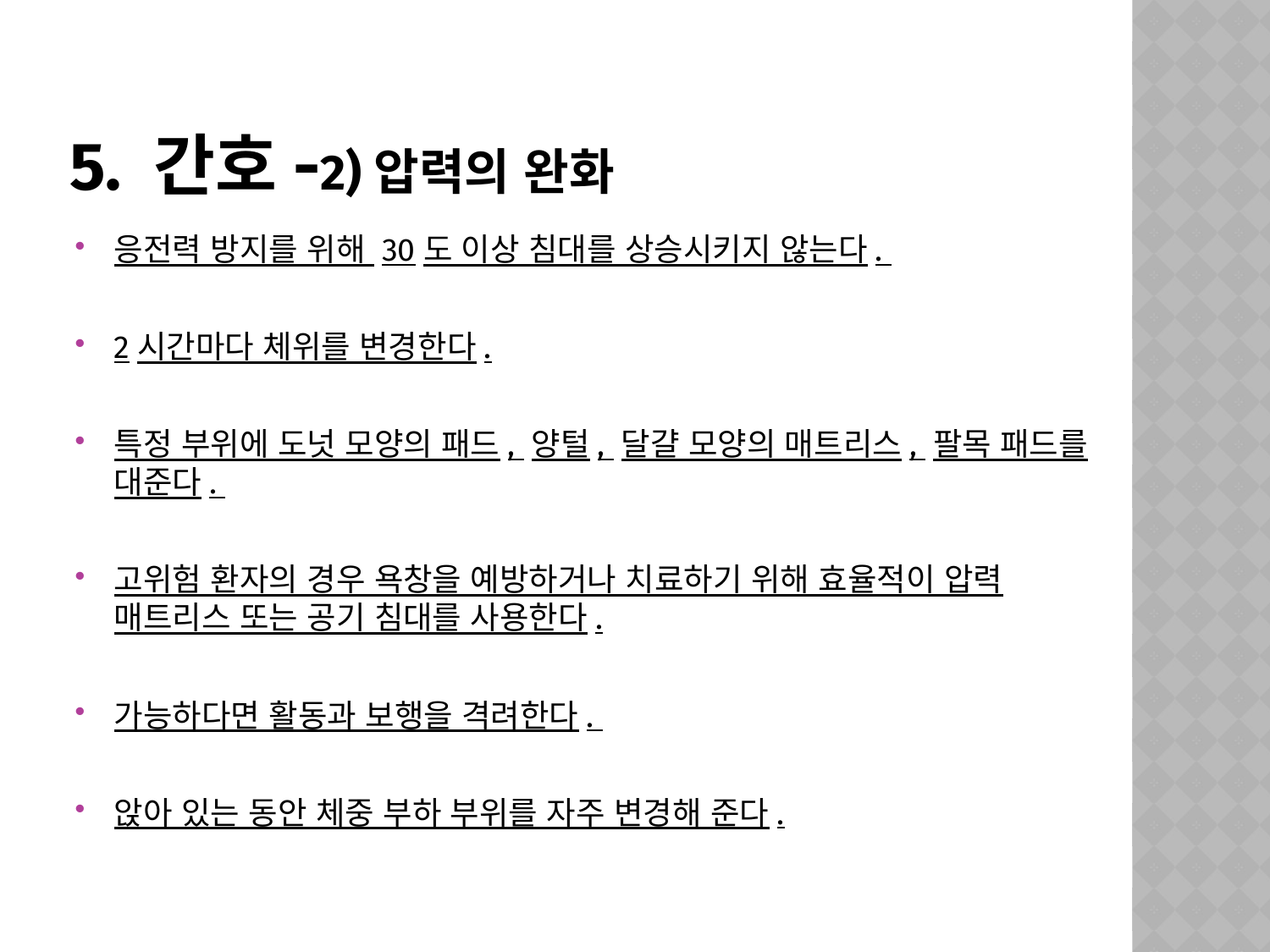

# 5. 간호-2)압력의 완화
응전력 방지를 위해 30도 이상 침대를 상승시키지 않는다.

2시간마다 체위를 변경한다.

특정 부위에 도넛 모양의 패드, 양털, 달걀 모양의 매트리스, 팔목 패드를 대준다.

고위험 환자의 경우 욕창을 예방하거나 치료하기 위해 효율적이 압력 매트리스 또는 공기 침대를 사용한다.

가능하다면 활동과 보행을 격려한다.

앉아 있는 동안 체중 부하 부위를 자주 변경해 준다.